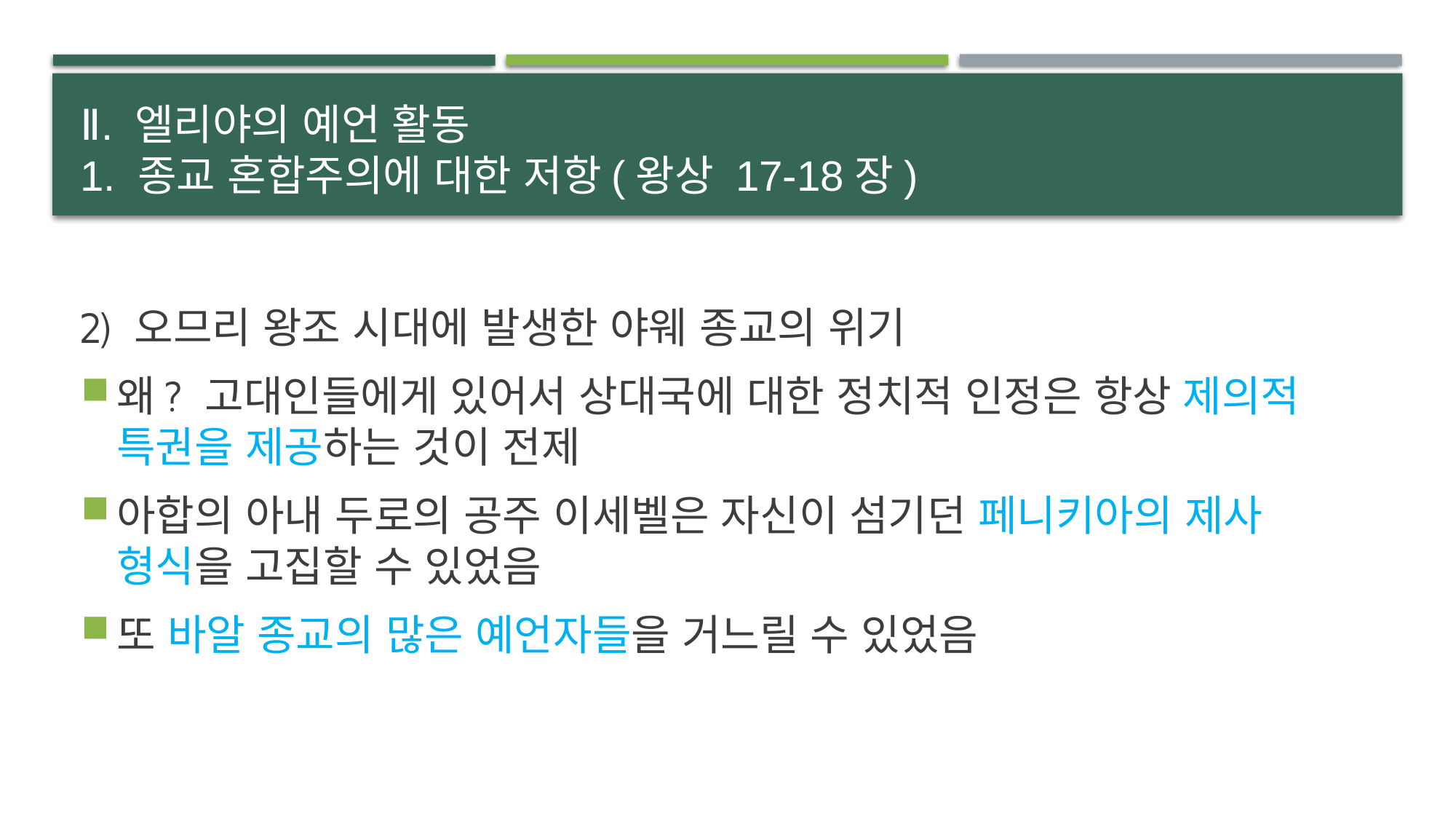

# Ⅱ. 엘리야의 예언 활동 1. 종교 혼합주의에 대한 저항(왕상 17-18장)
2) 오므리 왕조 시대에 발생한 야웨 종교의 위기
왜? 고대인들에게 있어서 상대국에 대한 정치적 인정은 항상 제의적 특권을 제공하는 것이 전제
아합의 아내 두로의 공주 이세벨은 자신이 섬기던 페니키아의 제사 형식을 고집할 수 있었음
또 바알 종교의 많은 예언자들을 거느릴 수 있었음